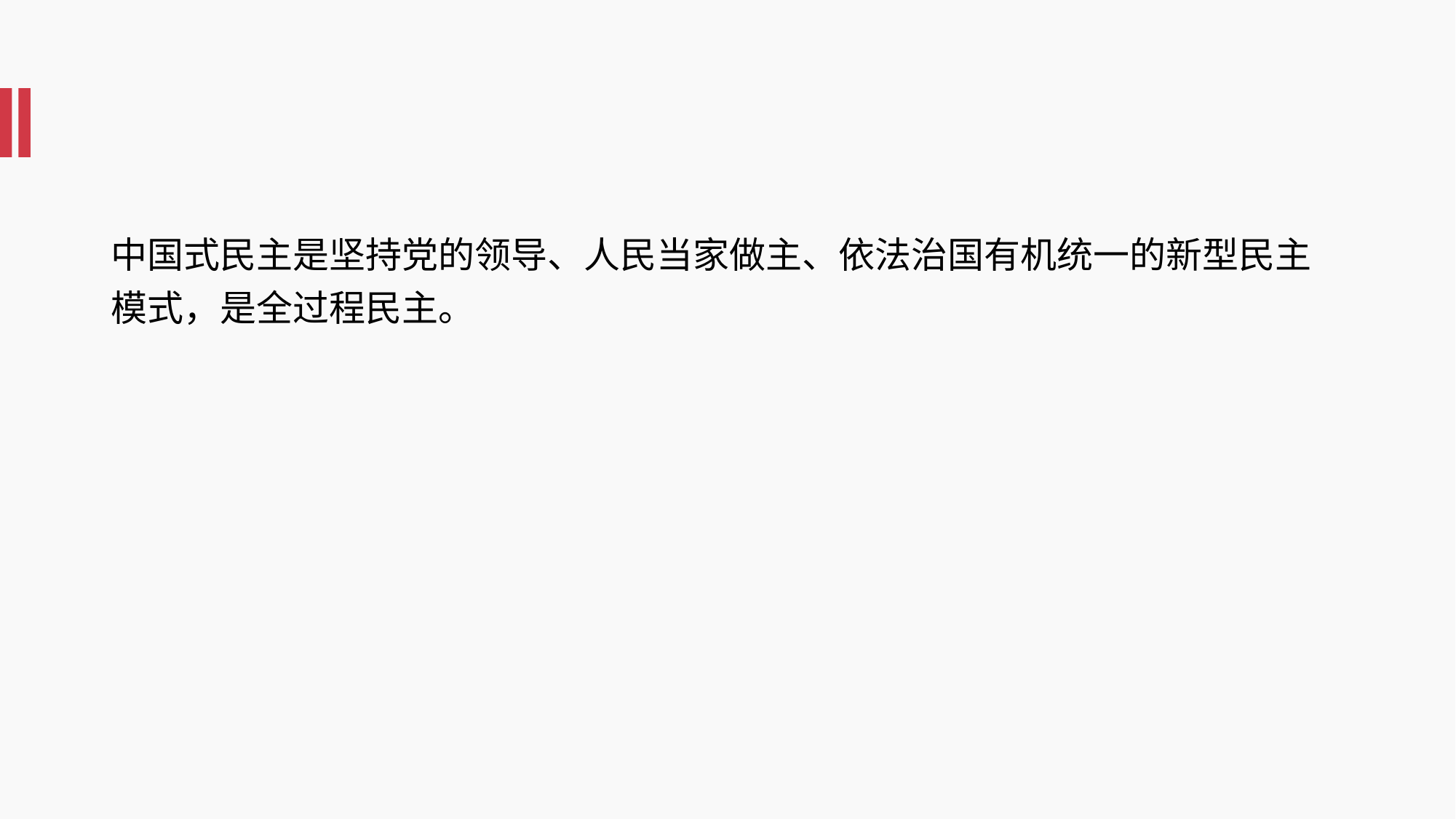

#
中国式民主是坚持党的领导、人民当家做主、依法治国有机统一的新型民主模式，是全过程民主。